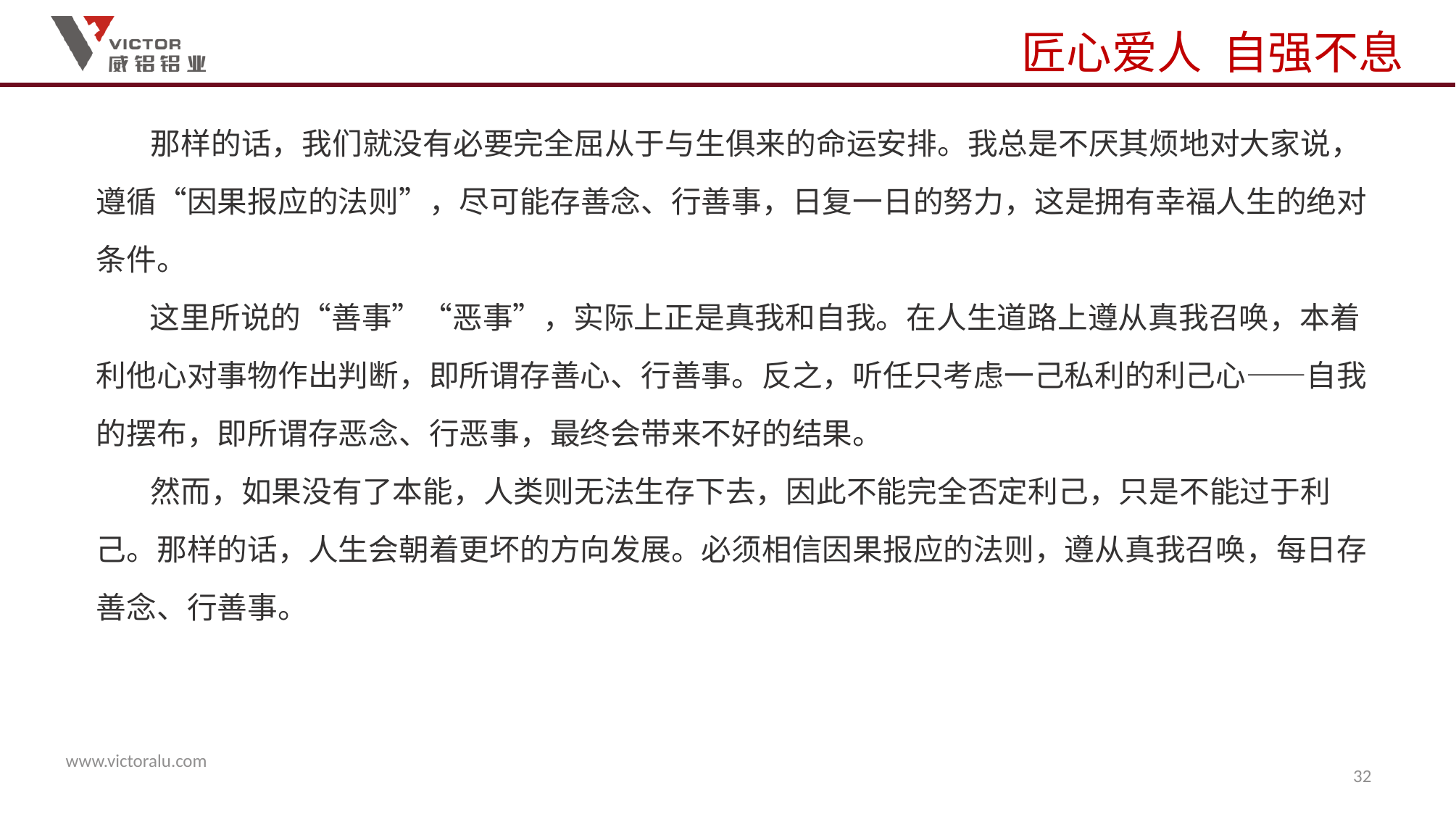

那样的话，我们就没有必要完全屈从于与生俱来的命运安排。我总是不厌其烦地对大家说，遵循“因果报应的法则”，尽可能存善念、行善事，日复一日的努力，这是拥有幸福人生的绝对条件。
        这里所说的“善事”“恶事”，实际上正是真我和自我。在人生道路上遵从真我召唤，本着利他心对事物作出判断，即所谓存善心、行善事。反之，听任只考虑一己私利的利己心——自我的摆布，即所谓存恶念、行恶事，最终会带来不好的结果。
然而，如果没有了本能，人类则无法生存下去，因此不能完全否定利己，只是不能过于利己。那样的话，人生会朝着更坏的方向发展。必须相信因果报应的法则，遵从真我召唤，每日存善念、行善事。
32